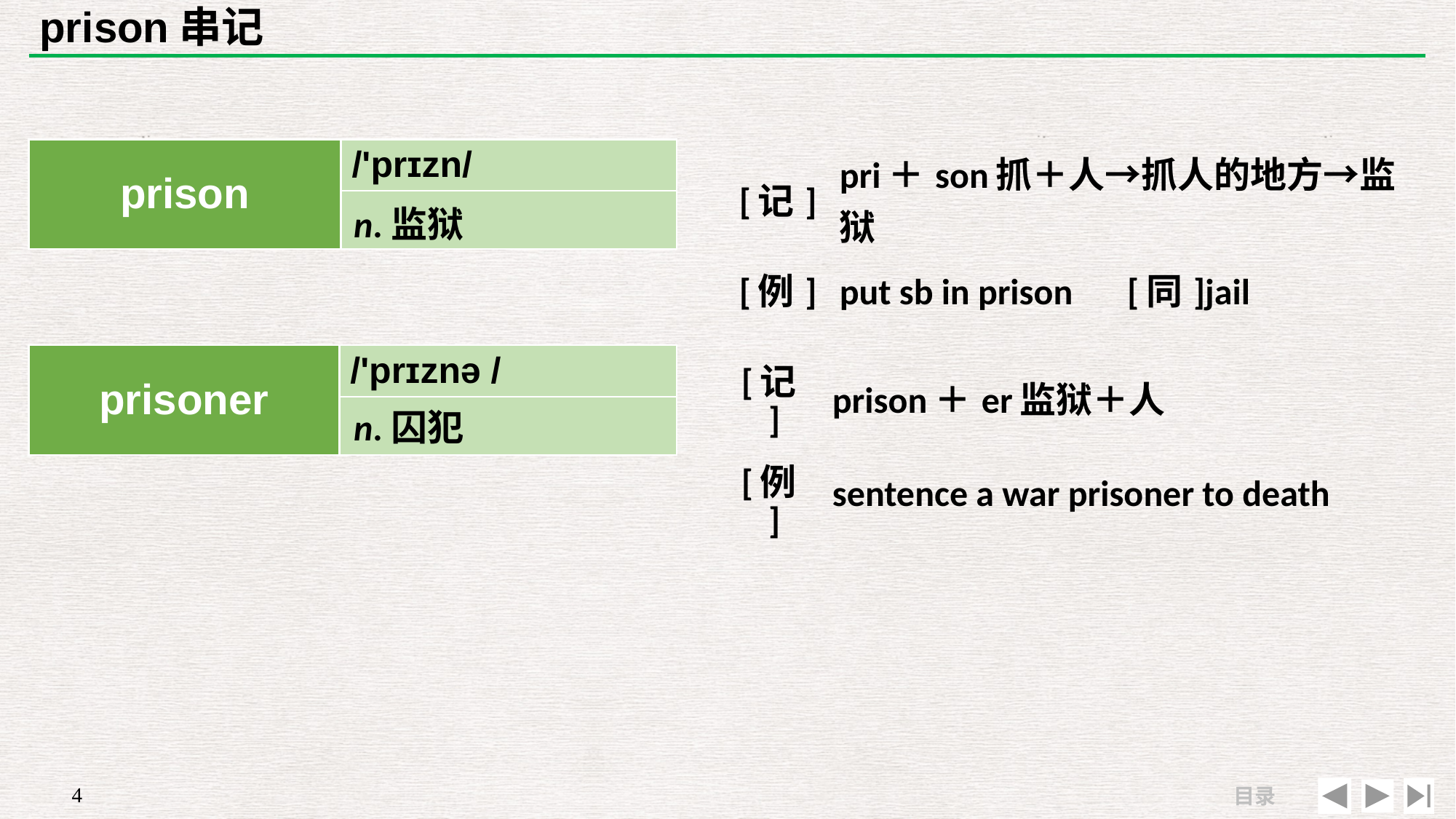

# prison串记

| prison | /'prɪzn/ |
| --- | --- |
|  |  |
| [记] | pri＋son抓＋人→抓人的地方→监狱 |
| --- | --- |
| [例] | put sb in prison　[同]jail |
n.监狱
| prisoner | /'prɪznə / |
| --- | --- |
|  |  |
| [记] | prison＋er监狱＋人 |
| --- | --- |
| [例] | sentence a war prisoner to death |
n.囚犯